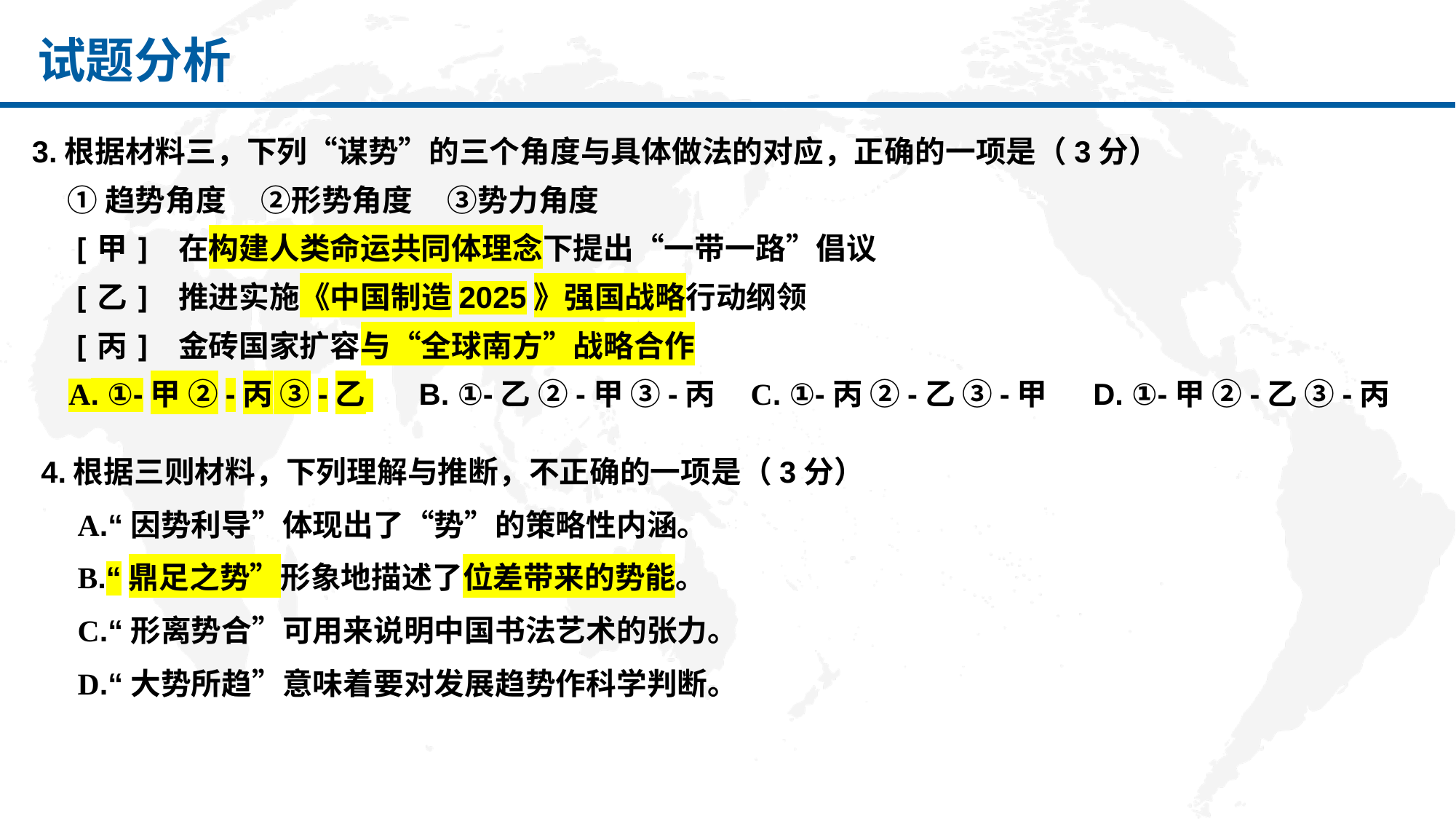

# 试题分析
3.根据材料三，下列“谋势”的三个角度与具体做法的对应，正确的一项是（3分）
  ①趋势角度     ②形势角度     ③势力角度
 [甲] 在构建人类命运共同体理念下提出“一带一路”倡议
 [乙] 推进实施《中国制造2025》强国战略行动纲领
 [丙] 金砖国家扩容与“全球南方”战略合作
  A. ①-甲 ②-丙 ③-乙      B. ①-乙 ②-甲 ③-丙    C. ①-丙 ②-乙 ③-甲     D. ①-甲 ②-乙 ③-丙
4.根据三则材料，下列理解与推断，不正确的一项是（3分）
  A.“因势利导”体现出了“势”的策略性内涵。
  B.“鼎足之势”形象地描述了位差带来的势能。
  C.“形离势合”可用来说明中国书法艺术的张力。
  D.“大势所趋”意味着要对发展趋势作科学判断。